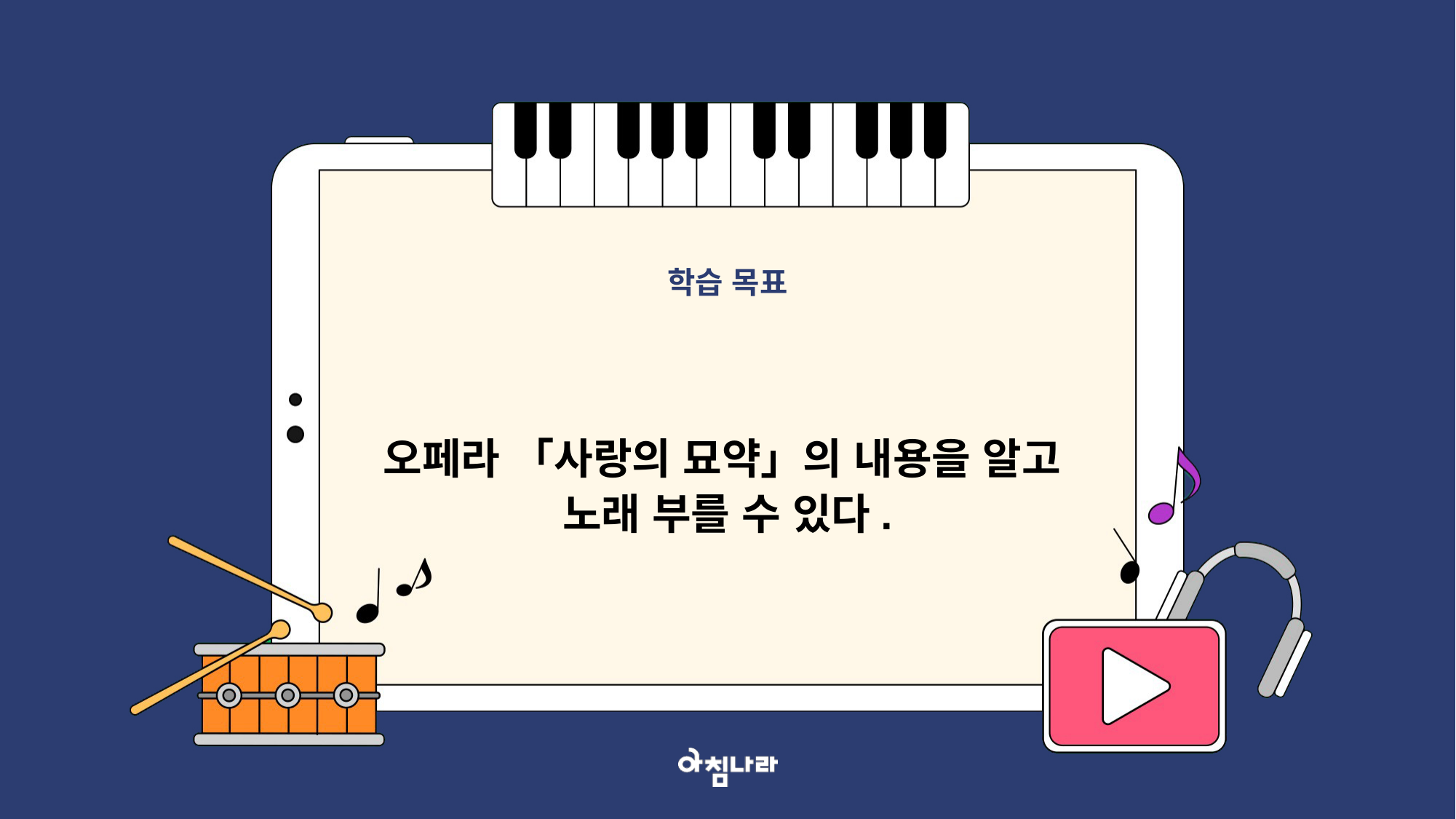

학습 목표
오페라 「사랑의 묘약」의 내용을 알고
노래 부를 수 있다.